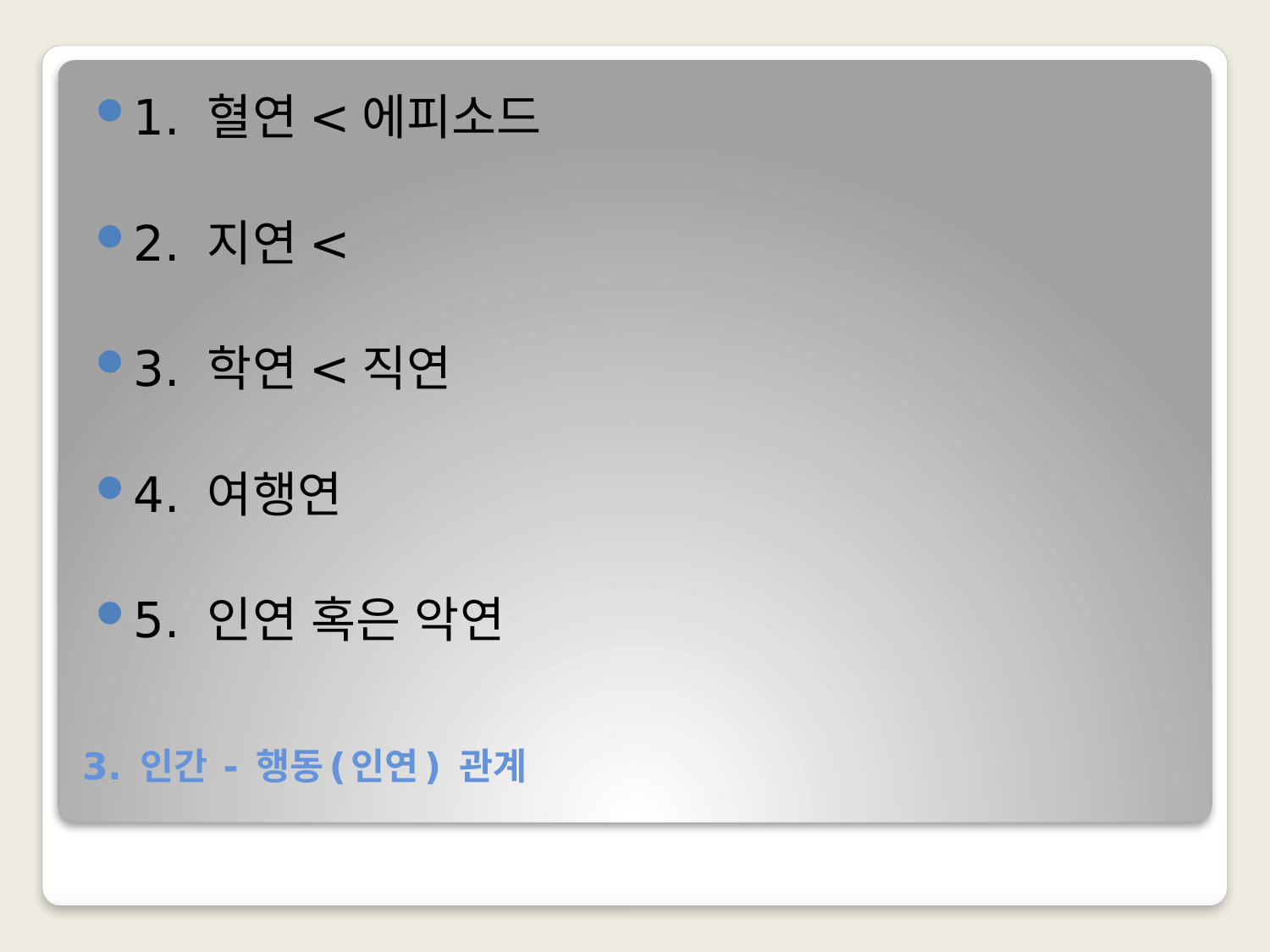

1. 혈연<에피소드

2. 지연<

3. 학연<직연

4. 여행연

5. 인연 혹은 악연
# 3. 인간 - 행동(인연) 관계